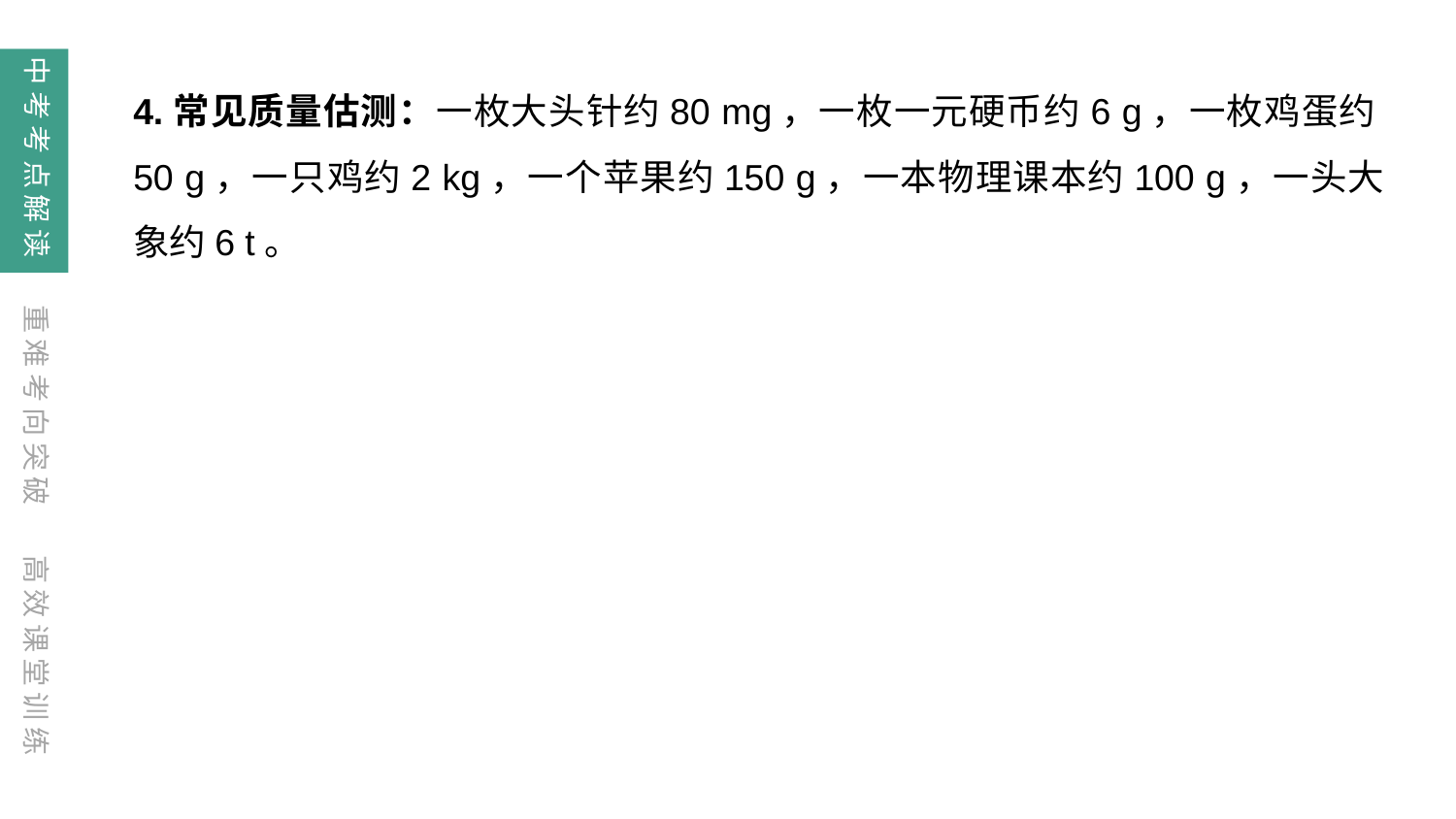

中考考点解读

4.常见质量估测：一枚大头针约80 mg，一枚一元硬币约6 g，一枚鸡蛋约50 g，一只鸡约2 kg，一个苹果约150 g，一本物理课本约100 g，一头大象约6 t。
重难考向突破
高效课堂训练